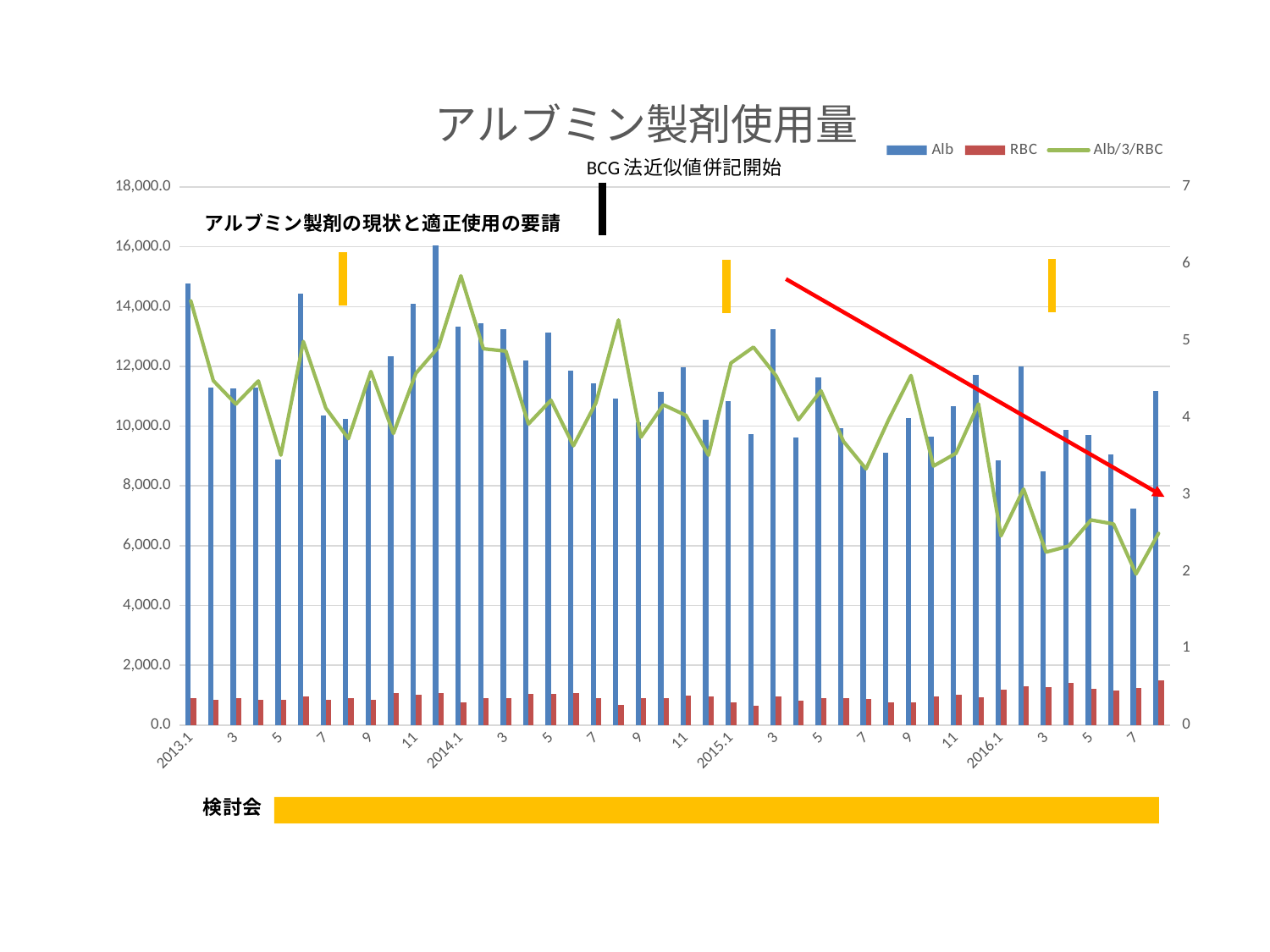

### Chart: アルブミン製剤使用量

| Category | Alb | RBC | Alb/3/RBC |
|---|---|---|---|
| 2013.1 | 14767.0 | 892.0 | 5.518310911808669 |
| 2 | 11304.5 | 841.0 | 4.4805786761791495 |
| 3 | 11276.5 | 900.0 | 4.176481481481481 |
| 4 | 11296.5 | 841.0 | 4.4774078478002375 |
| 5 | 8872.5 | 842.0 | 3.5124703087885987 |
| 6 | 14435.0 | 964.0 | 4.991355463347167 |
| 7 | 10345.0 | 836.0 | 4.124800637958529 |
| 8 | 10255.0 | 917.0 | 3.7277353689567447 |
| 9 | 11512.5 | 834.0 | 4.601318944844128 |
| 10 | 12340.0 | 1084.0 | 3.79458794587946 |
| 11 | 14102.0 | 1027.0 | 4.577085361895485 |
| 12 | 16046.5 | 1088.0 | 4.916207107843141 |
| 2014.1 | 13326.9 | 760.0 | 5.845131578947367 |
| 2 | 13456.5 | 916.0 | 4.89683406113537 |
| 3 | 13254.7 | 908.0 | 4.8658957415565345 |
| 4 | 12200.0 | 1038.0 | 3.917790622992936 |
| 5 | 13123.6 | 1035.0 | 4.226602254428342 |
| 6 | 11853.1 | 1087.0 | 3.6348052744556876 |
| 7 | 11435.8 | 909.0 | 4.193546021268791 |
| 8 | 10925.9 | 691.0 | 5.270574047274479 |
| 9 | 10124.0 | 901.0 | 3.745467998520163 |
| 10 | 11139.0 | 891.0 | 4.167227833894501 |
| 11 | 11968.0 | 990.0 | 4.029629629629632 |
| 12 | 10208.0 | 969.0 | 3.5115239078087375 |
| 2015.1 | 10854.0 | 768.0 | 4.710937499999998 |
| 2 | 9722.0 | 659.0 | 4.917551846231662 |
| 3 | 13245.0 | 971.0 | 4.546858908341916 |
| 4 | 9616.0 | 807.0 | 3.971912432878975 |
| 5 | 11638.8 | 892.0 | 4.349327354260089 |
| 6 | 9945.0 | 898.0 | 3.691536748329623 |
| 7 | 8701.0 | 870.0 | 3.333716475095785 |
| 8 | 9123.2 | 766.0 | 3.970060922541341 |
| 9 | 10275.9 | 753.0 | 4.54887118193891 |
| 10 | 9646.5 | 954.0 | 3.3705450733752604 |
| 11 | 10675.3 | 1006.0 | 3.5372100728959586 |
| 12 | 11708.0 | 934.0 | 4.1784439685938635 |
| 2016.1 | 8864.0 | 1200.0 | 2.462222222222222 |
| 2 | 11989.4 | 1301.0 | 3.0718421726876763 |
| 3 | 8501.0 | 1259.0 | 2.2507280910775758 |
| 4 | 9864.4 | 1412.0 | 2.328706326723324 |
| 5 | 9719.2 | 1214.0 | 2.668643602416255 |
| 6 | 9066.799999999996 | 1155.0 | 2.616681096681097 |
| 7 | 7251.2 | 1229.0 | 1.9666937889883378 |
| 8 | 11177.0 | 1494.0 | 2.4937527889335116 |